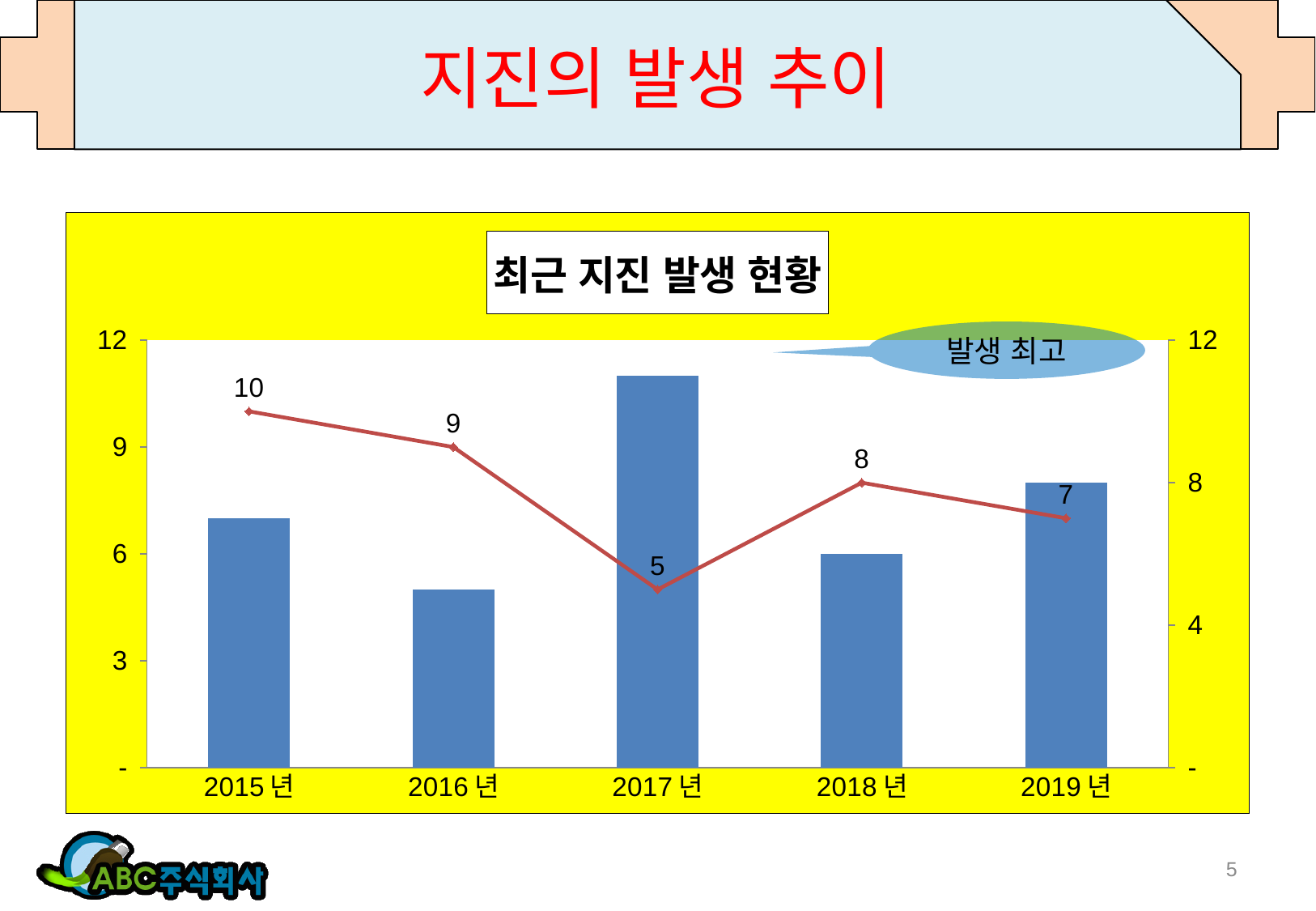

# 지진의 발생 추이

### Chart: 최근 지진 발생 현황

| Category | 규모5이상 | 유감횟수 |
|---|---|---|
| 2015년 | 7.0 | 10.0 |
| 2016년 | 5.0 | 9.0 |
| 2017년 | 11.0 | 5.0 |
| 2018년 | 6.0 | 8.0 |
| 2019년 | 8.0 | 7.0 |
발생 최고
5